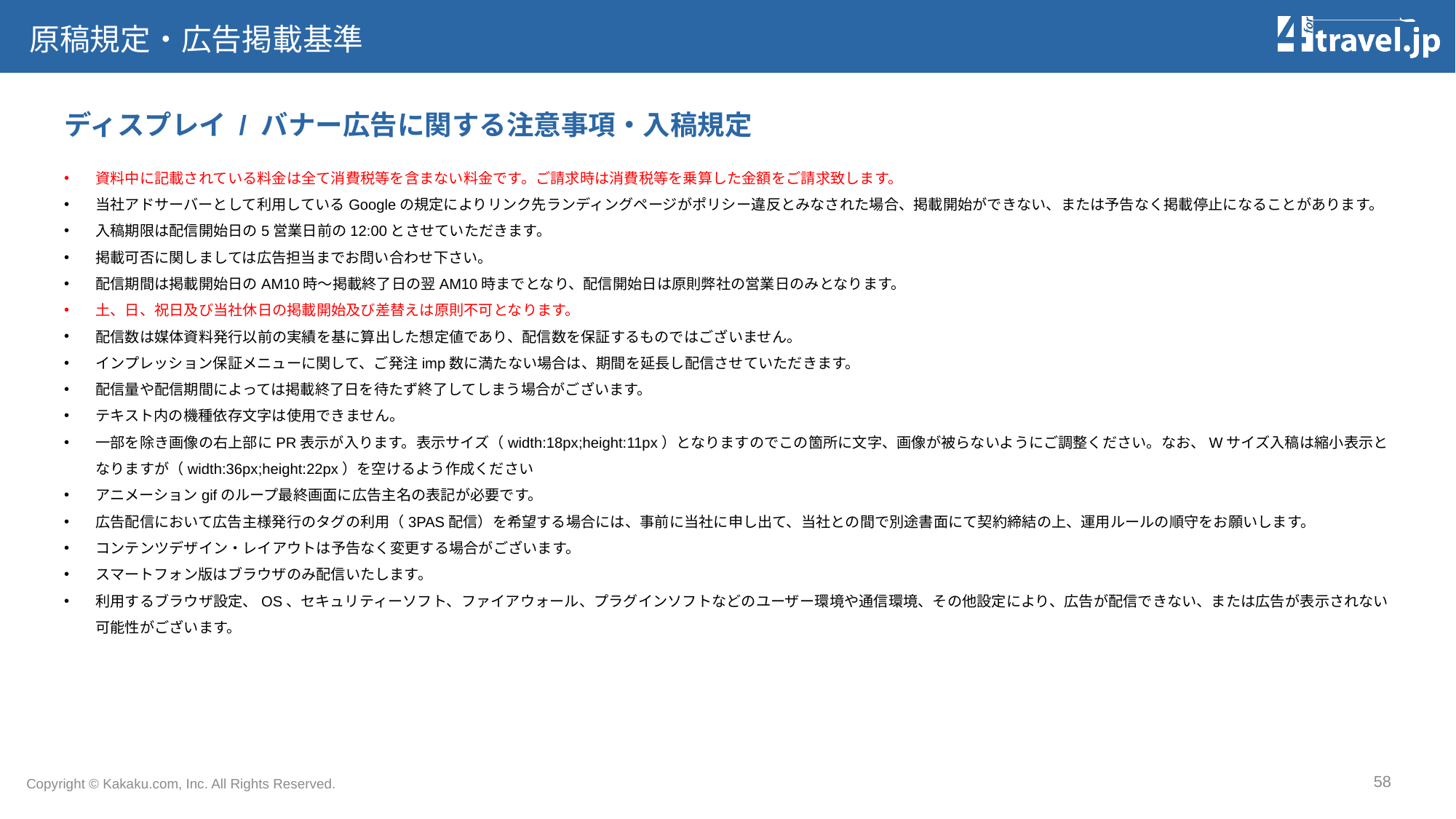

原稿規定・広告掲載基準
# ディスプレイ / バナー広告に関する注意事項・入稿規定
資料中に記載されている料金は全て消費税等を含まない料金です。ご請求時は消費税等を乗算した金額をご請求致します。
当社アドサーバーとして利用しているGoogleの規定によりリンク先ランディングページがポリシー違反とみなされた場合、掲載開始ができない、または予告なく掲載停止になることがあります。
入稿期限は配信開始日の5営業日前の12:00とさせていただきます。
掲載可否に関しましては広告担当までお問い合わせ下さい。
配信期間は掲載開始日のAM10時～掲載終了日の翌AM10時までとなり、配信開始日は原則弊社の営業日のみとなります。
土、日、祝日及び当社休日の掲載開始及び差替えは原則不可となります。
配信数は媒体資料発行以前の実績を基に算出した想定値であり、配信数を保証するものではございません。
インプレッション保証メニューに関して、ご発注imp数に満たない場合は、期間を延長し配信させていただきます。
配信量や配信期間によっては掲載終了日を待たず終了してしまう場合がございます。
テキスト内の機種依存文字は使用できません。
一部を除き画像の右上部にPR表示が入ります。表示サイズ（width:18px;height:11px）となりますのでこの箇所に文字、画像が被らないようにご調整ください。なお、Wサイズ入稿は縮小表示となりますが（width:36px;height:22px）を空けるよう作成ください
アニメーションgifのループ最終画面に広告主名の表記が必要です。
広告配信において広告主様発行のタグの利用（3PAS配信）を希望する場合には、事前に当社に申し出て、当社との間で別途書面にて契約締結の上、運用ルールの順守をお願いします。
コンテンツデザイン・レイアウトは予告なく変更する場合がございます。
スマートフォン版はブラウザのみ配信いたします。
利用するブラウザ設定、OS、セキュリティーソフト、ファイアウォール、プラグインソフトなどのユーザー環境や通信環境、その他設定により、広告が配信できない、または広告が表示されない可能性がございます。
58
Copyright © Kakaku.com, Inc. All Rights Reserved.